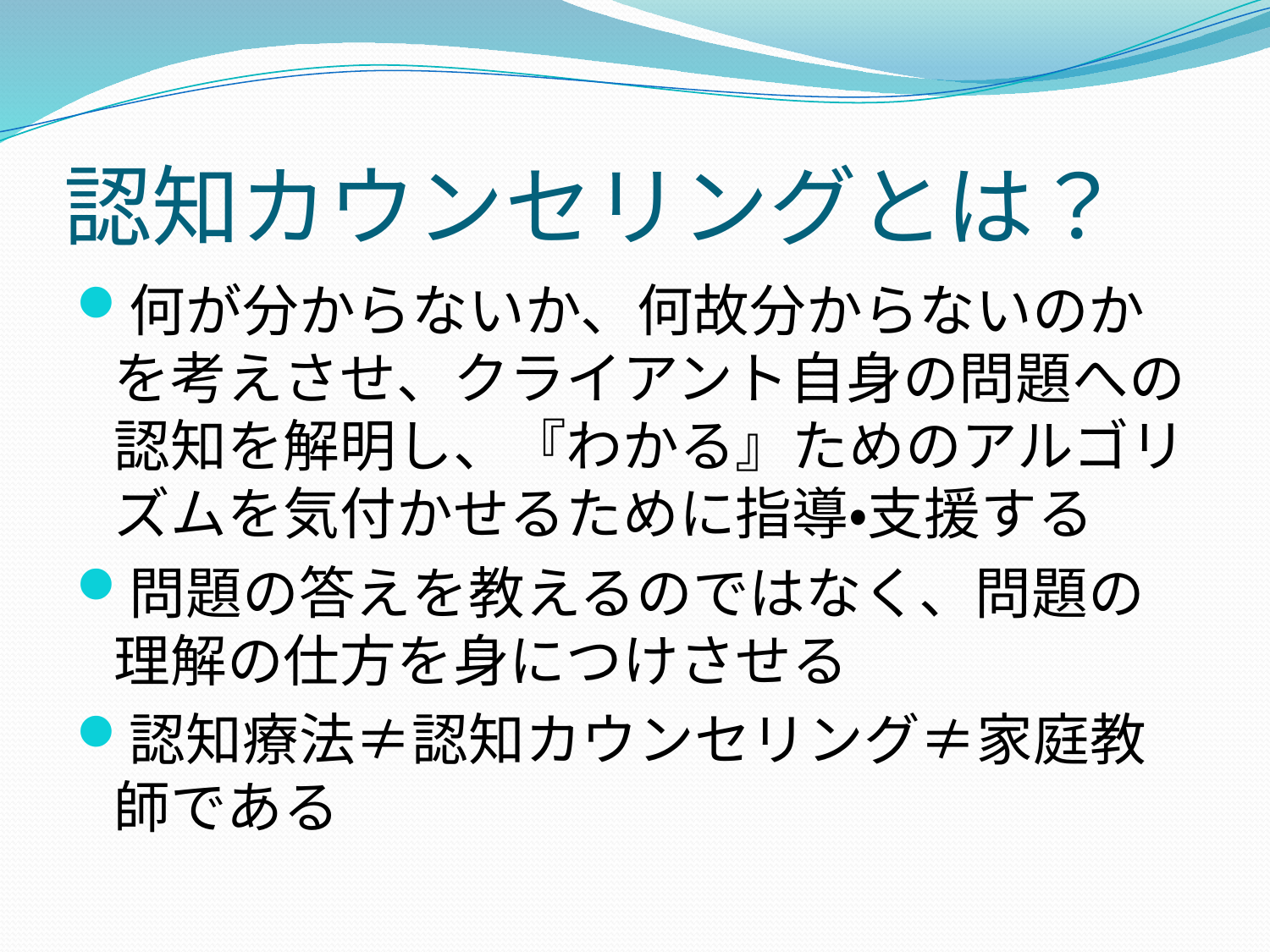

# 認知カウンセリングとは？
何が分からないか、何故分からないのかを考えさせ、クライアント自身の問題への認知を解明し、『わかる』ためのアルゴリズムを気付かせるために指導・支援する
問題の答えを教えるのではなく、問題の理解の仕方を身につけさせる
認知療法≠認知カウンセリング≠家庭教師である